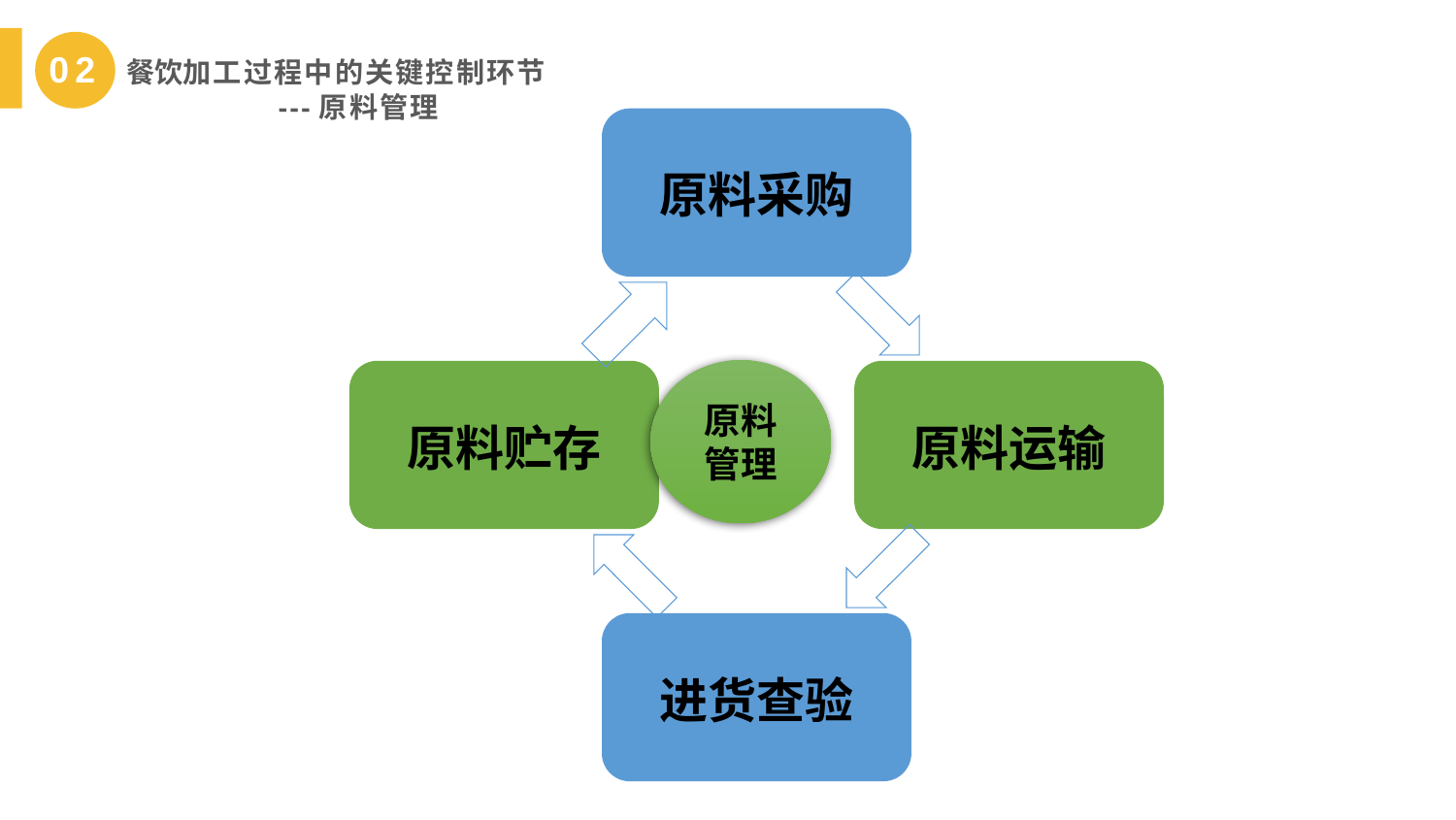

02 餐饮加工过程中的关键控制环节
                          ---原料管理

原料采购
原料运输
进货查验
原料贮存
原料
管理